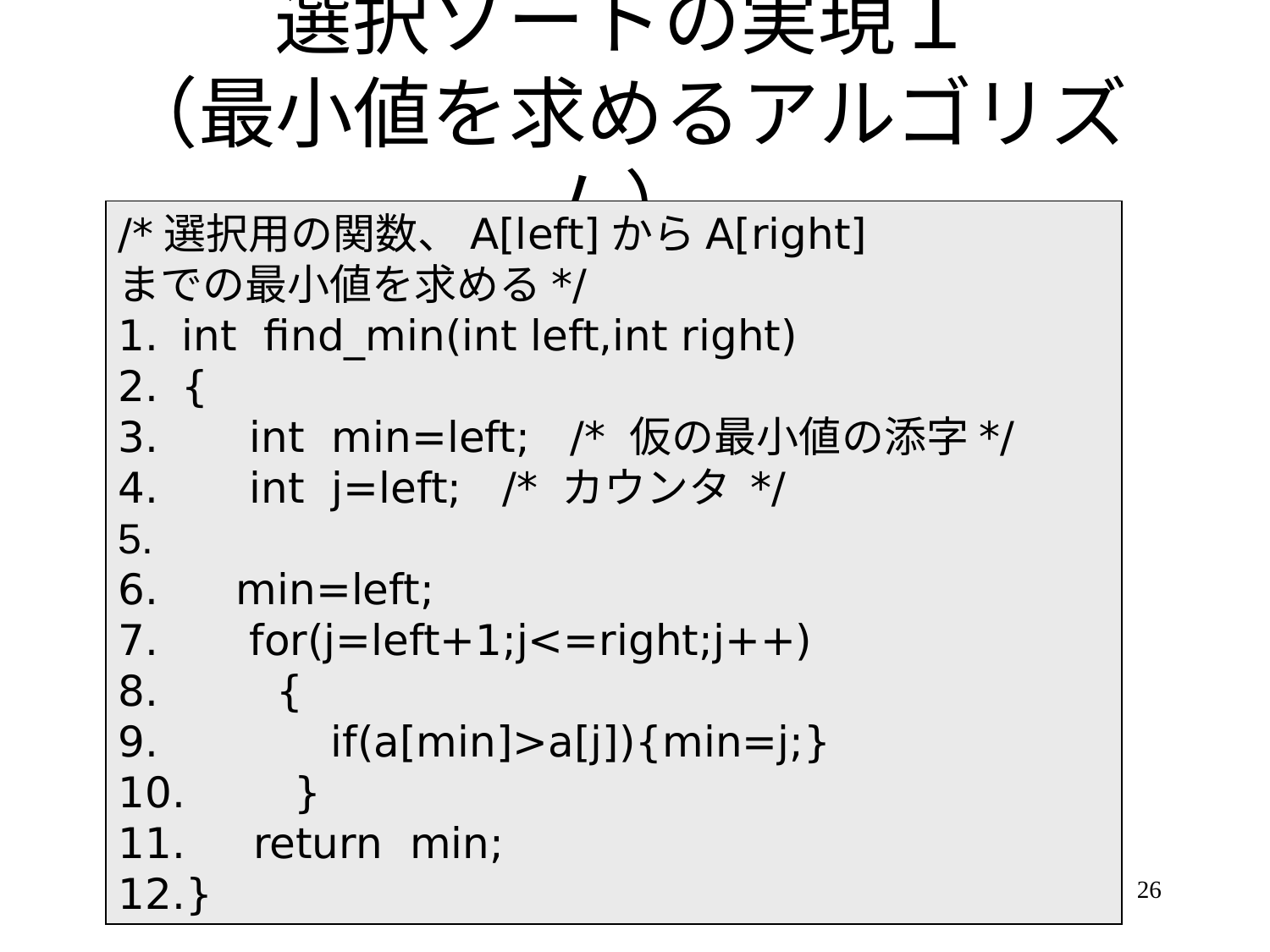

# 選択ソートの実現１ （最小値を求めるアルゴリズム）
/*選択用の関数、A[left]からA[right]
までの最小値を求める*/
int  find_min(int left,int right)
{
     int  min=left;   /* 仮の最小値の添字*/
     int  j=left;   /* カウンタ */

    min=left;
     for(j=left+1;j<=right;j++)
       {
           if(a[min]>a[j]){min=j;}
        }
     return  min;
}
26